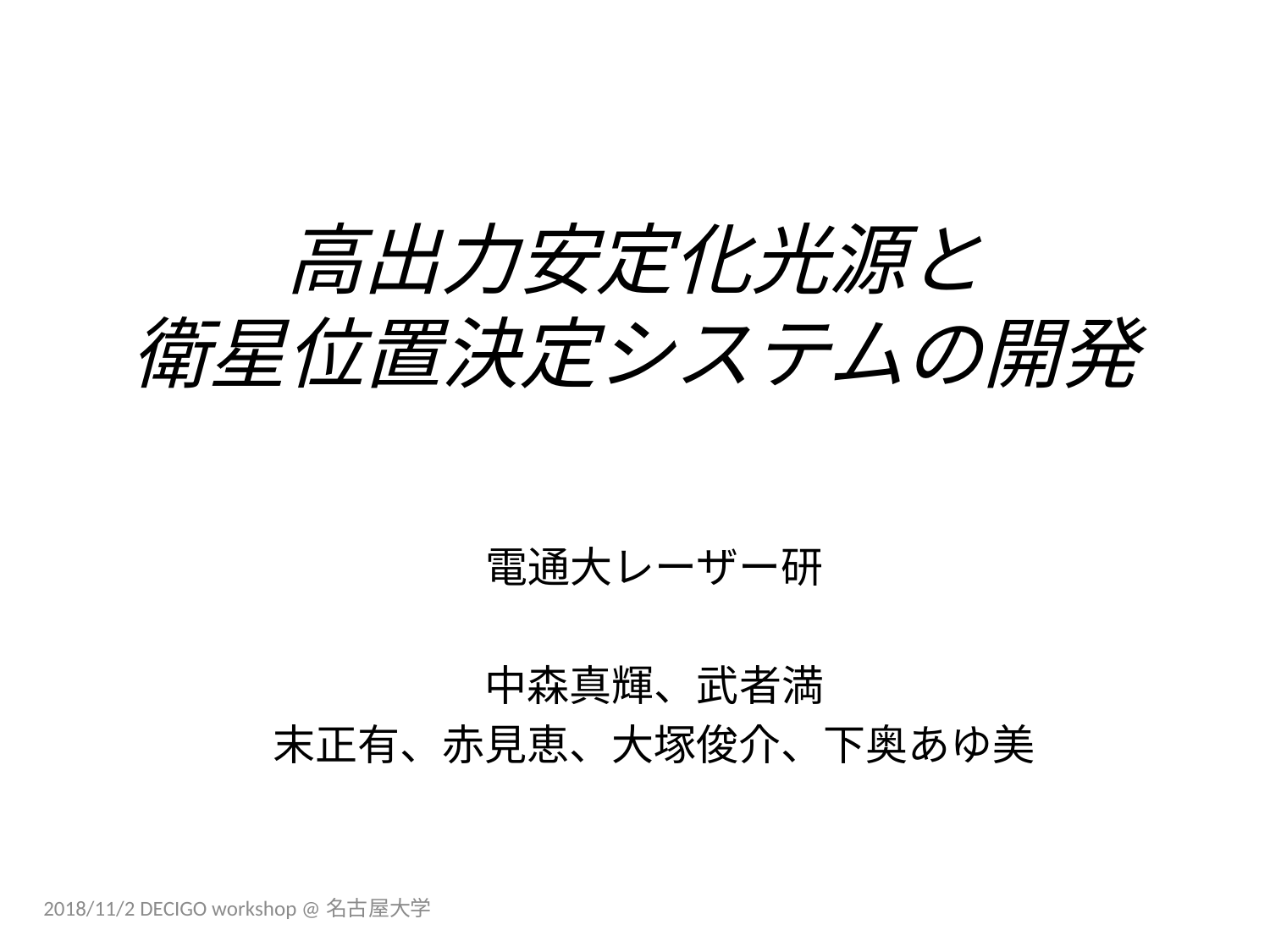

# 高出力安定化光源と 衛星位置決定システムの開発
電通大レーザー研

中森真輝、武者満
末正有、赤見恵、大塚俊介、下奥あゆ美
2018/11/2 DECIGO workshop @名古屋大学